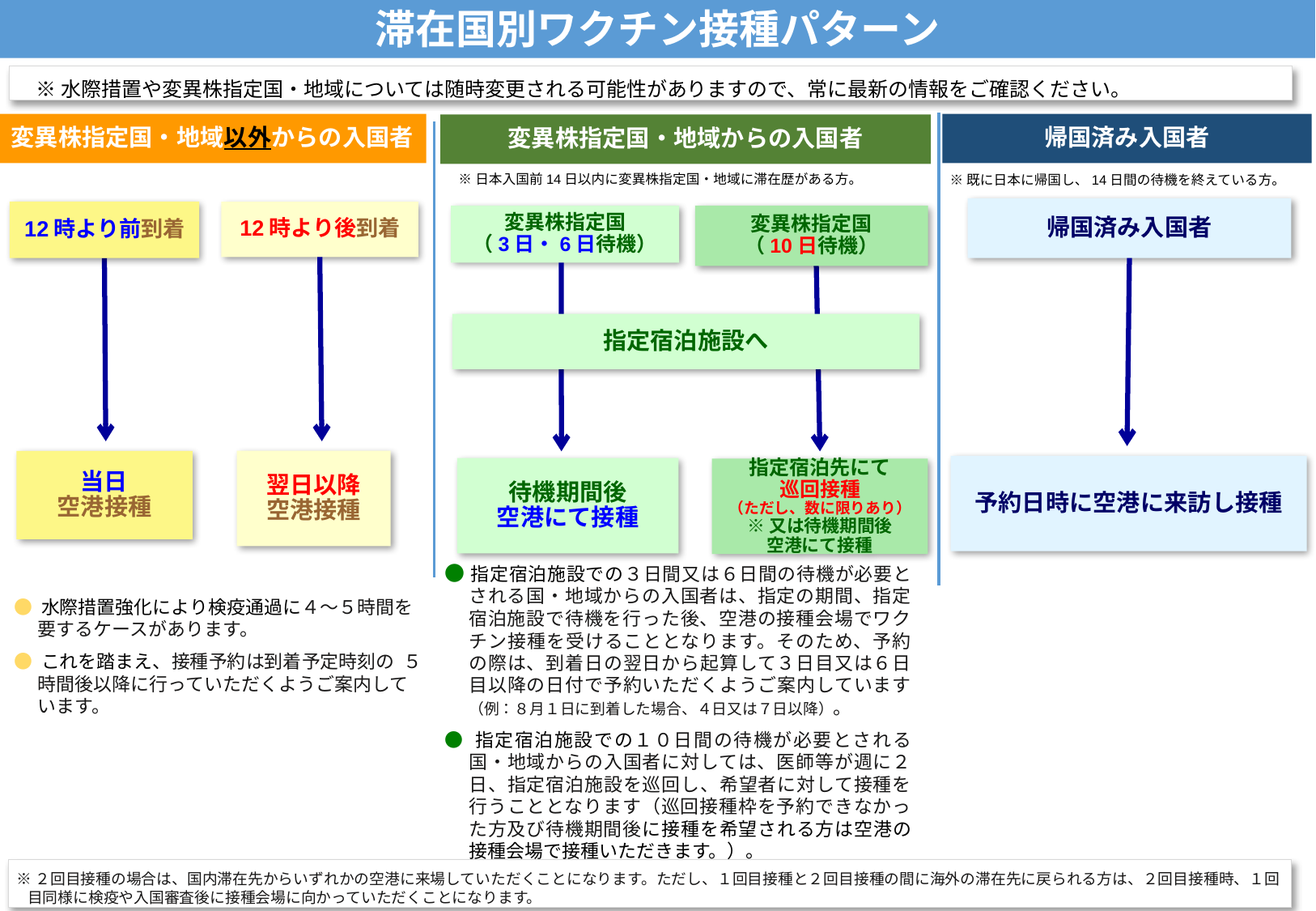

滞在国別ワクチン接種パターン

※水際措置や変異株指定国・地域については随時変更される可能性がありますので、常に最新の情報をご確認ください。
変異株指定国・地域以外からの入国者
帰国済み入国者
変異株指定国・地域からの入国者
※日本入国前14日以内に変異株指定国・地域に滞在歴がある方。
※既に日本に帰国し、14日間の待機を終えている方。
帰国済み入国者
12時より前到着
12時より後到着
変異株指定国
（10日待機）
変異株指定国
（3日・6日待機）
指定宿泊施設へ
翌日以降
空港接種
当日
空港接種
予約日時に空港に来訪し接種
待機期間後
空港にて接種
指定宿泊先にて
巡回接種
（ただし、数に限りあり）
※又は待機期間後
空港にて接種
●指定宿泊施設での３日間又は６日間の待機が必要とされる国・地域からの入国者は、指定の期間、指定宿泊施設で待機を行った後、空港の接種会場でワクチン接種を受けることとなります。そのため、予約の際は、到着日の翌日から起算して３日目又は６日目以降の日付で予約いただくようご案内しています（例：８月１日に到着した場合、４日又は７日以降）。
● 指定宿泊施設での１０日間の待機が必要とされる国・地域からの入国者に対しては、医師等が週に２日、指定宿泊施設を巡回し、希望者に対して接種を行うこととなります（巡回接種枠を予約できなかった方及び待機期間後に接種を希望される方は空港の接種会場で接種いただきます。）。

● 水際措置強化により検疫通過に４～５時間を要するケースがあります。
● これを踏まえ、接種予約は到着予定時刻の  ５時間後以降に行っていただくようご案内しています。

※２回目接種の場合は、国内滞在先からいずれかの空港に来場していただくことになります。ただし、１回目接種と２回目接種の間に海外の滞在先に戻られる方は、２回目接種時、１回目同様に検疫や入国審査後に接種会場に向かっていただくことになります。